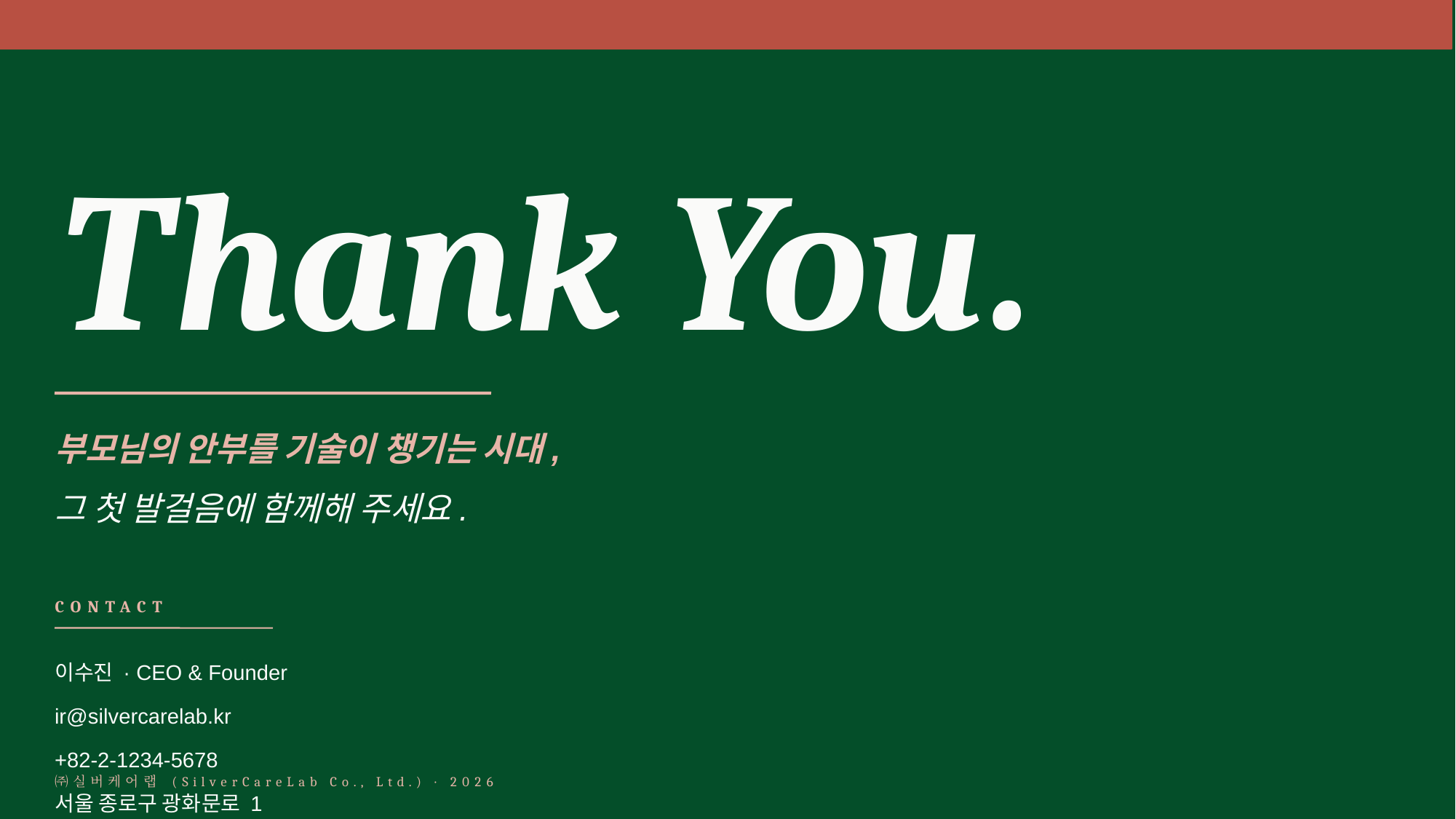

Thank You.

부모님의 안부를 기술이 챙기는 시대,
그 첫 발걸음에 함께해 주세요.
CONTACT

이수진 · CEO & Founder
ir@silvercarelab.kr
+82-2-1234-5678
㈜실버케어랩 (SilverCareLab Co., Ltd.) · 2026
서울 종로구 광화문로 1